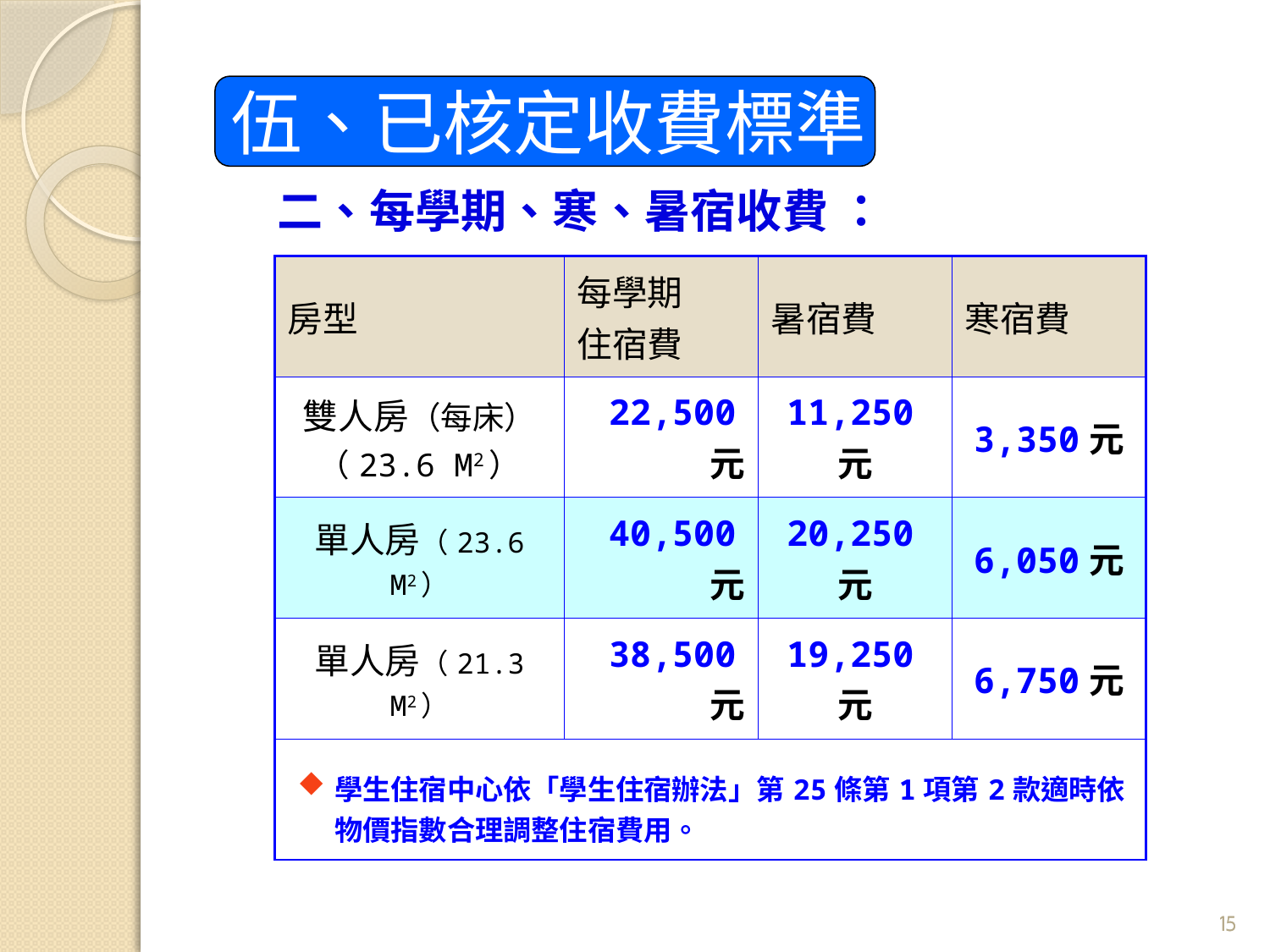

伍、已核定收費標準
二、每學期、寒、暑宿收費 ：
| 房型 | 每學期 住宿費 | 暑宿費 | 寒宿費 |
| --- | --- | --- | --- |
| 雙人房（每床） （23.6 M2） | 22,500元 | 11,250元 | 3,350元 |
| 單人房（23.6 M2） | 40,500元 | 20,250元 | 6,050元 |
| 單人房（21.3 M2） | 38,500元 | 19,250元 | 6,750元 |
|  |  |  |  |
| 學生住宿中心依「學生住宿辦法」第25條第1項第2款適時依物價指數合理調整住宿費用。 |
| --- |
15
15